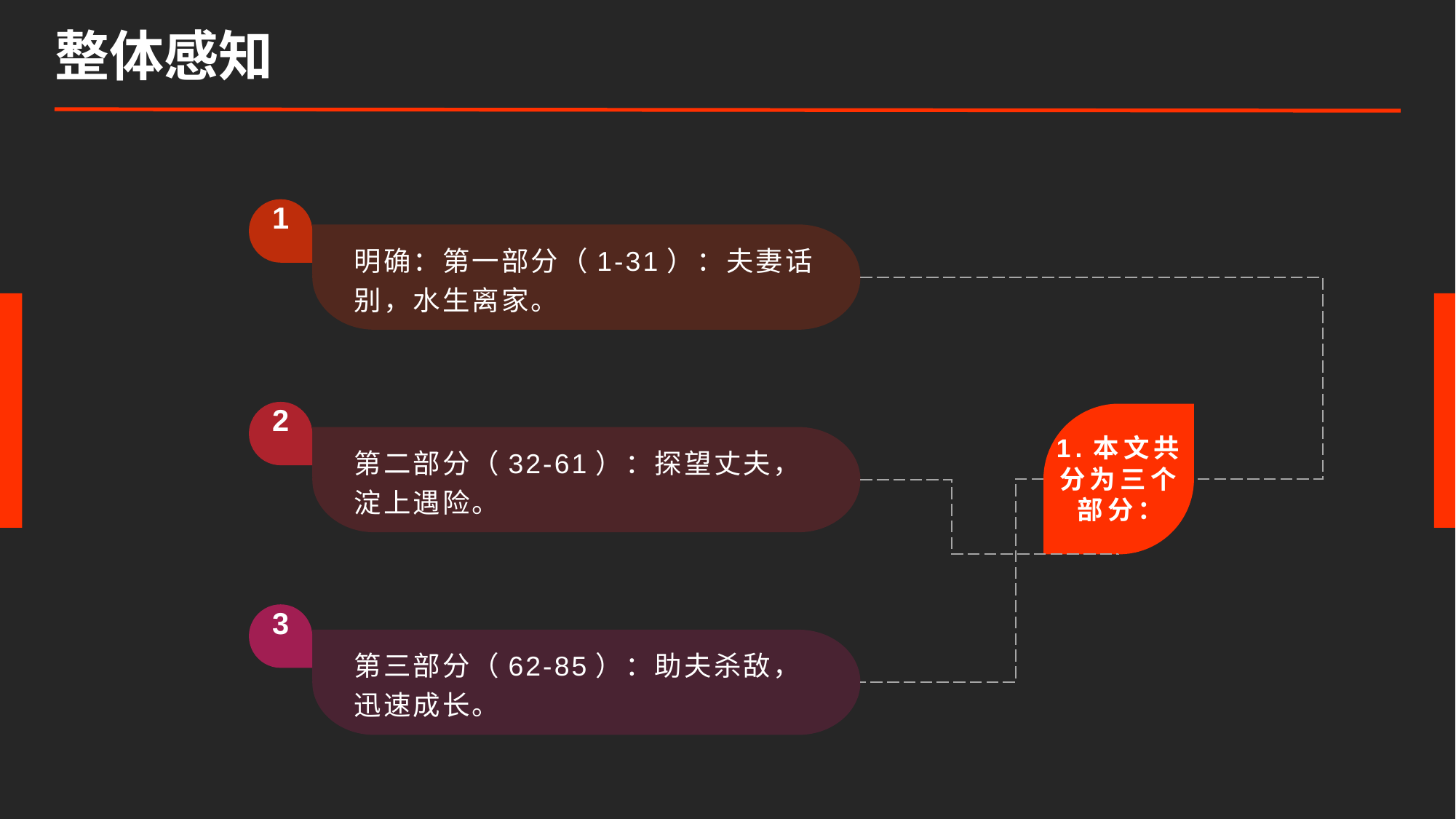

整体感知
1

明确：第一部分（1-31）：夫妻话别，水生离家。

2

1.本文共分为三个部分：

第二部分（32-61）：探望丈夫，淀上遇险。
3

第三部分（62-85）：助夫杀敌，迅速成长。